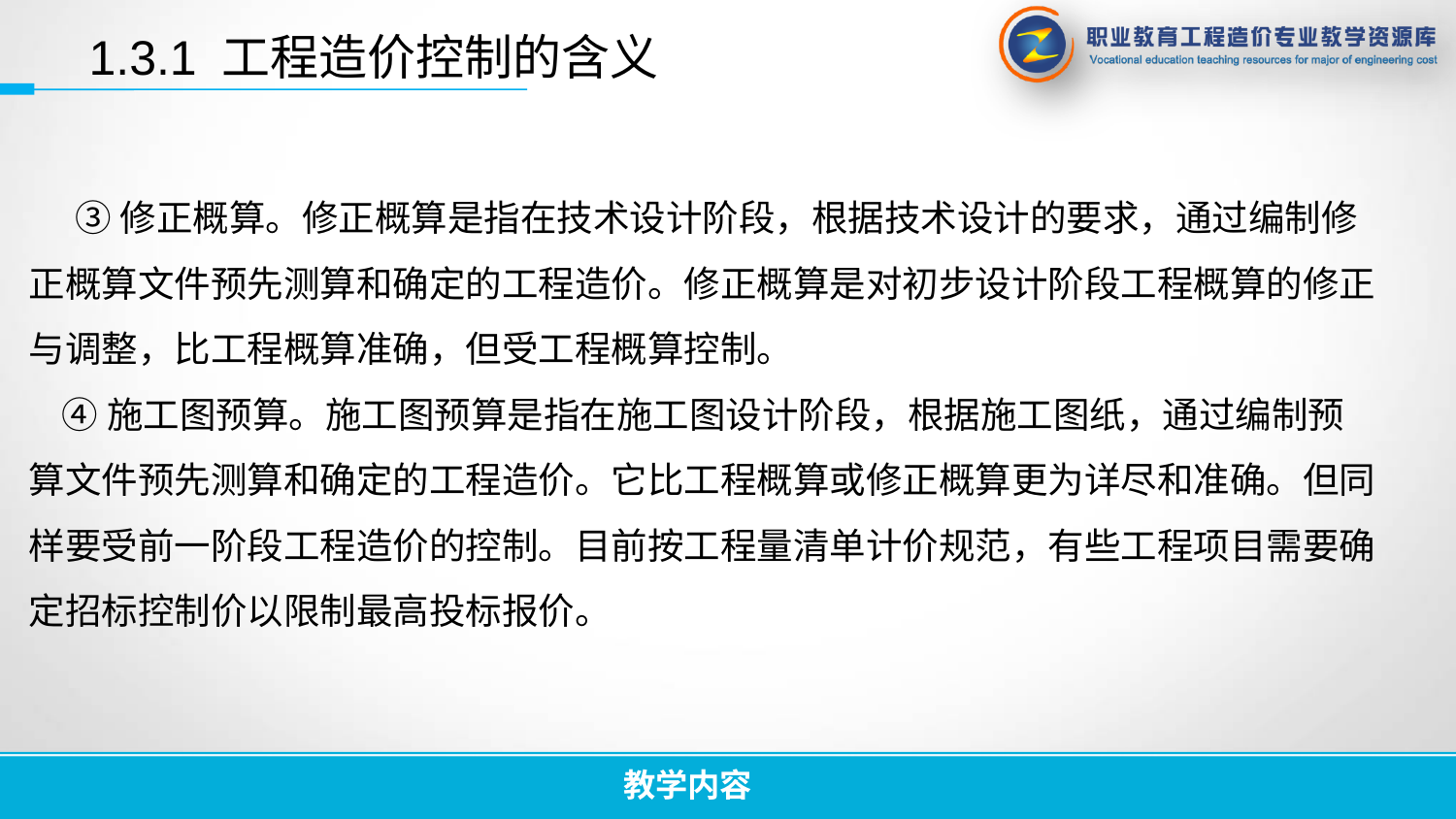

1.3.1 工程造价控制的含义
       ③修正概算。修正概算是指在技术设计阶段，根据技术设计的要求，通过编制修正概算文件预先测算和确定的工程造价。修正概算是对初步设计阶段工程概算的修正与调整，比工程概算准确，但受工程概算控制。
    ④施工图预算。施工图预算是指在施工图设计阶段，根据施工图纸，通过编制预算文件预先测算和确定的工程造价。它比工程概算或修正概算更为详尽和准确。但同样要受前一阶段工程造价的控制。目前按工程量清单计价规范，有些工程项目需要确定招标控制价以限制最高投标报价。
教学内容